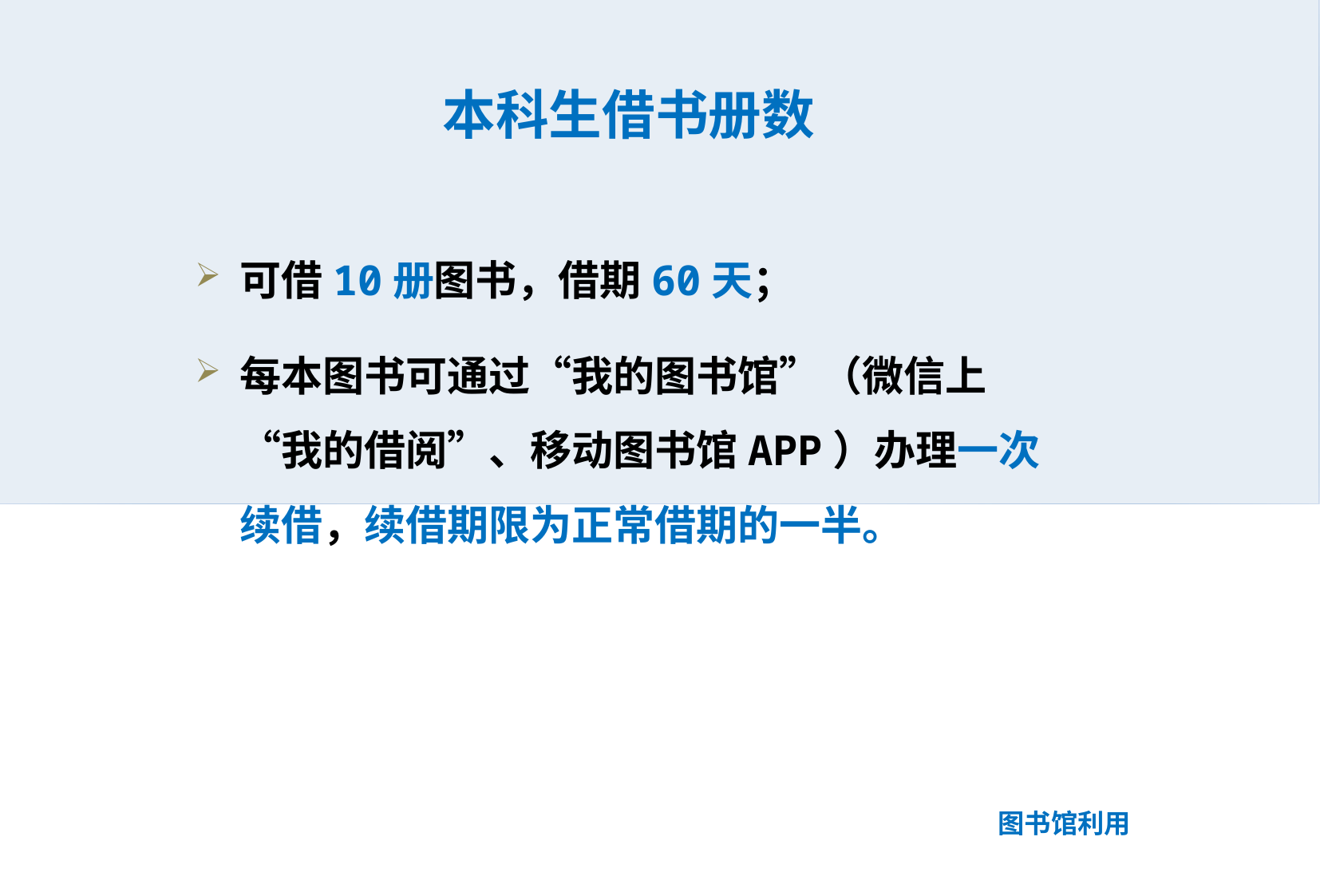

本科生借书册数

可借10册图书，借期60天；
每本图书可通过“我的图书馆”（微信上“我的借阅”、移动图书馆APP）办理一次续借，续借期限为正常借期的一半。

图书馆利用